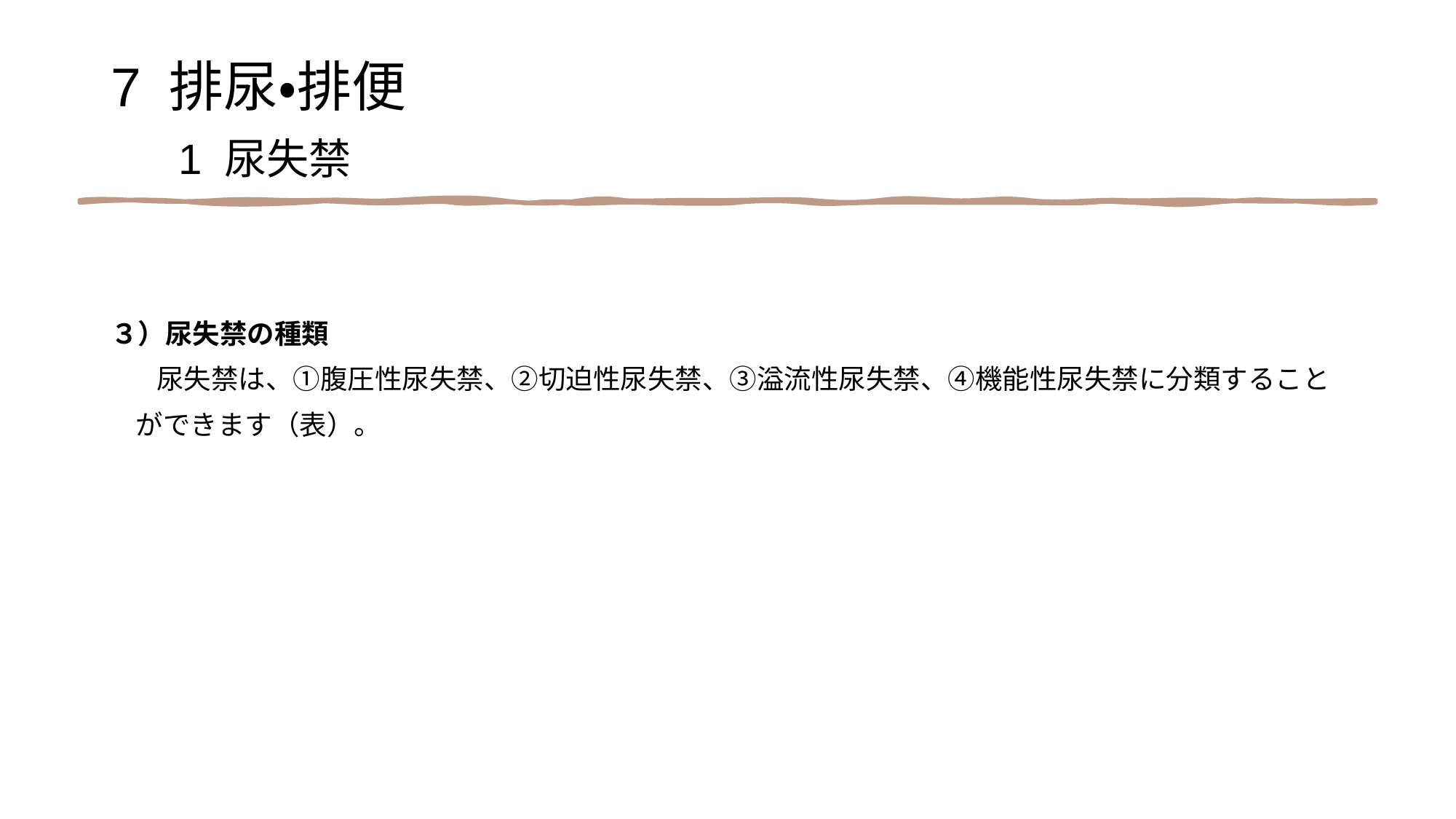

7 排尿・排便
　1 尿失禁

３）尿失禁の種類
　   尿失禁は、①腹圧性尿失禁、②切迫性尿失禁、③溢流性尿失禁、④機能性尿失禁に分類すること
   ができます（表）。